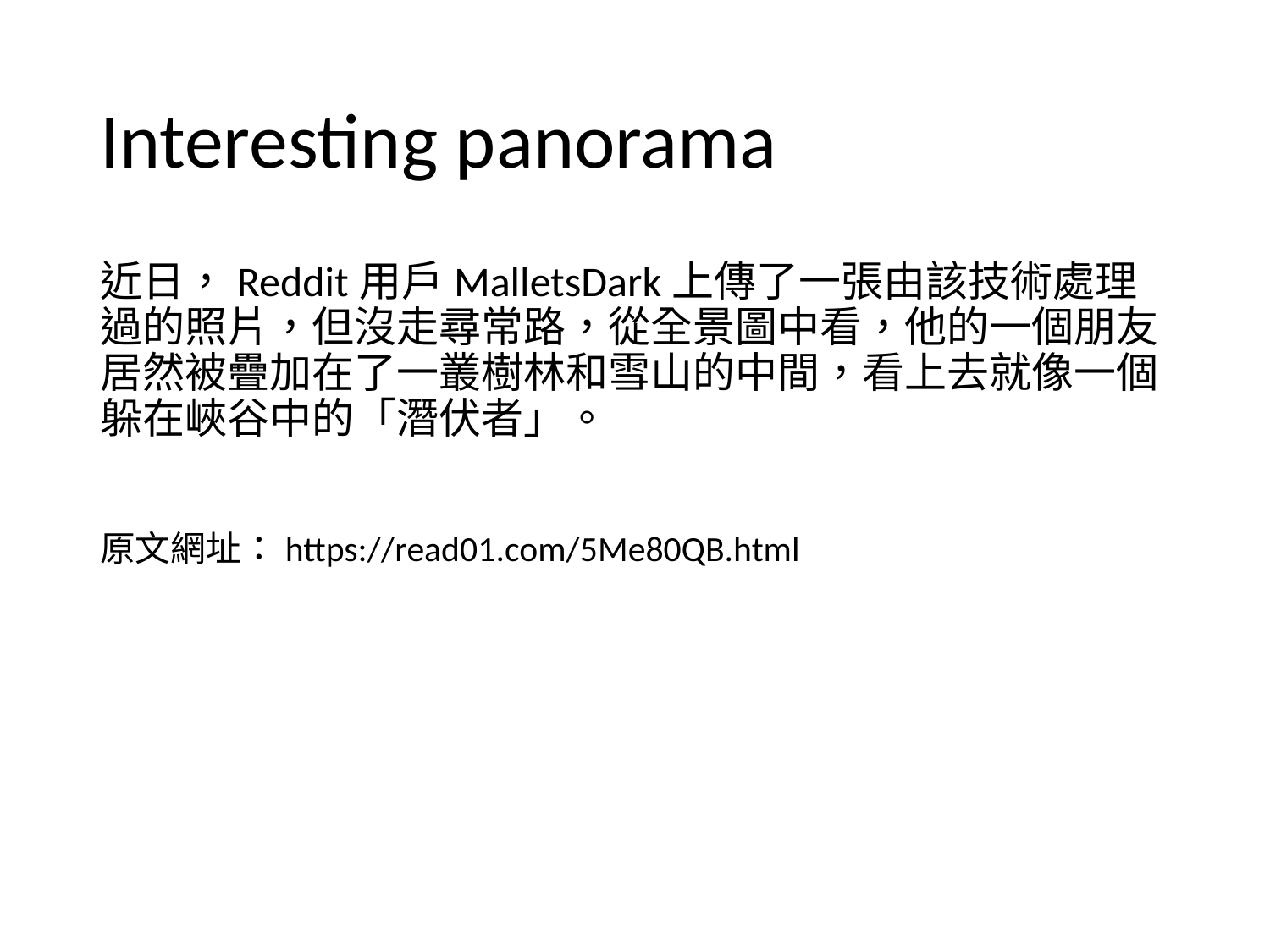

# Interesting panorama
近日，Reddit用戶MalletsDark上傳了一張由該技術處理過的照片，但沒走尋常路，從全景圖中看，他的一個朋友居然被疊加在了一叢樹林和雪山的中間，看上去就像一個躲在峽谷中的「潛伏者」。

原文網址：https://read01.com/5Me80QB.html